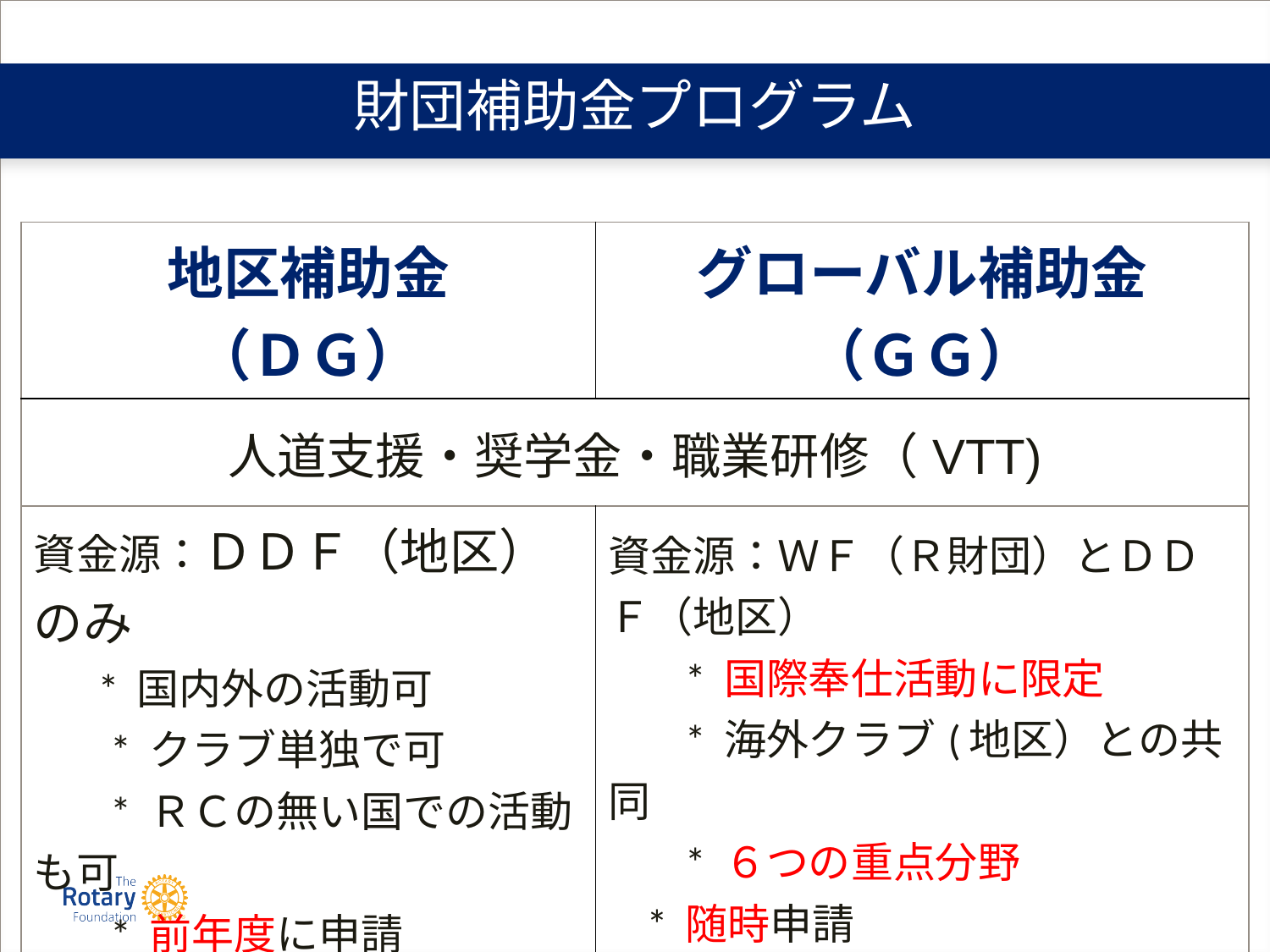

# 財団補助金プログラム
| 地区補助金 （ＤＧ） | グローバル補助金 （ＧＧ） |
| --- | --- |
| 人道支援・奨学金・職業研修（VTT) |  |
| 資金源：ＤＤＦ（地区）のみ 　 \* 国内外の活動可 　\* クラブ単独で可　　　 　\* ＲＣの無い国での活動も可 　\* 前年度に申請 | 資金源：ＷＦ（Ｒ財団）とＤＤＦ（地区） 　\* 国際奉仕活動に限定 　\* 海外クラブ(地区）との共同 　\* ６つの重点分野 \* 随時申請 |